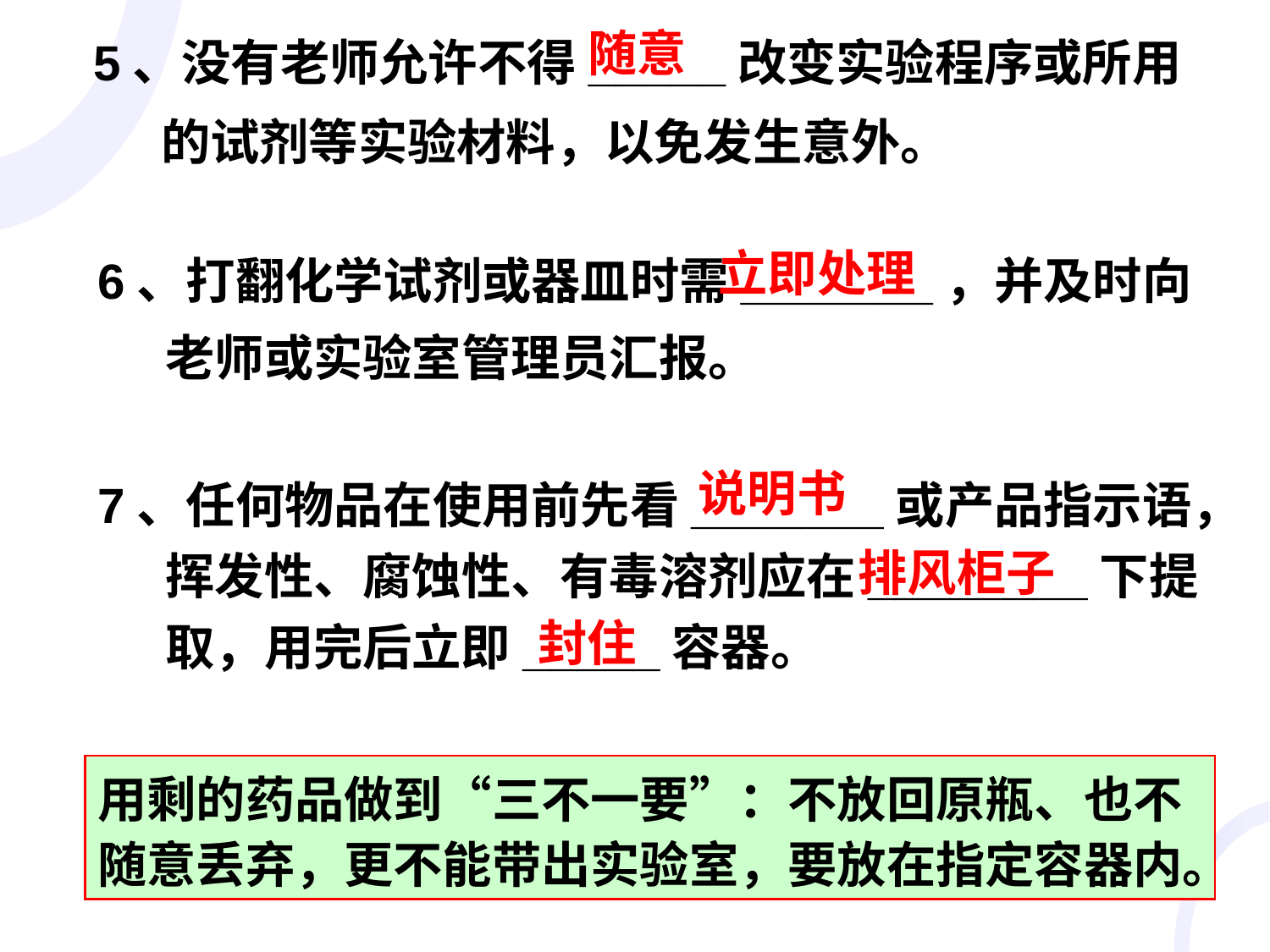

5、没有老师允许不得_____改变实验程序或所用
     的试剂等实验材料，以免发生意外。
随意
6、打翻化学试剂或器皿时需_______，并及时向
     老师或实验室管理员汇报。
立即处理
7、任何物品在使用前先看_______或产品指示语，
     挥发性、腐蚀性、有毒溶剂应在________下提
     取，用完后立即_____容器。
说明书
排风柜子
封住
用剩的药品做到“三不一要”：不放回原瓶、也不随意丢弃，更不能带出实验室，要放在指定容器内。